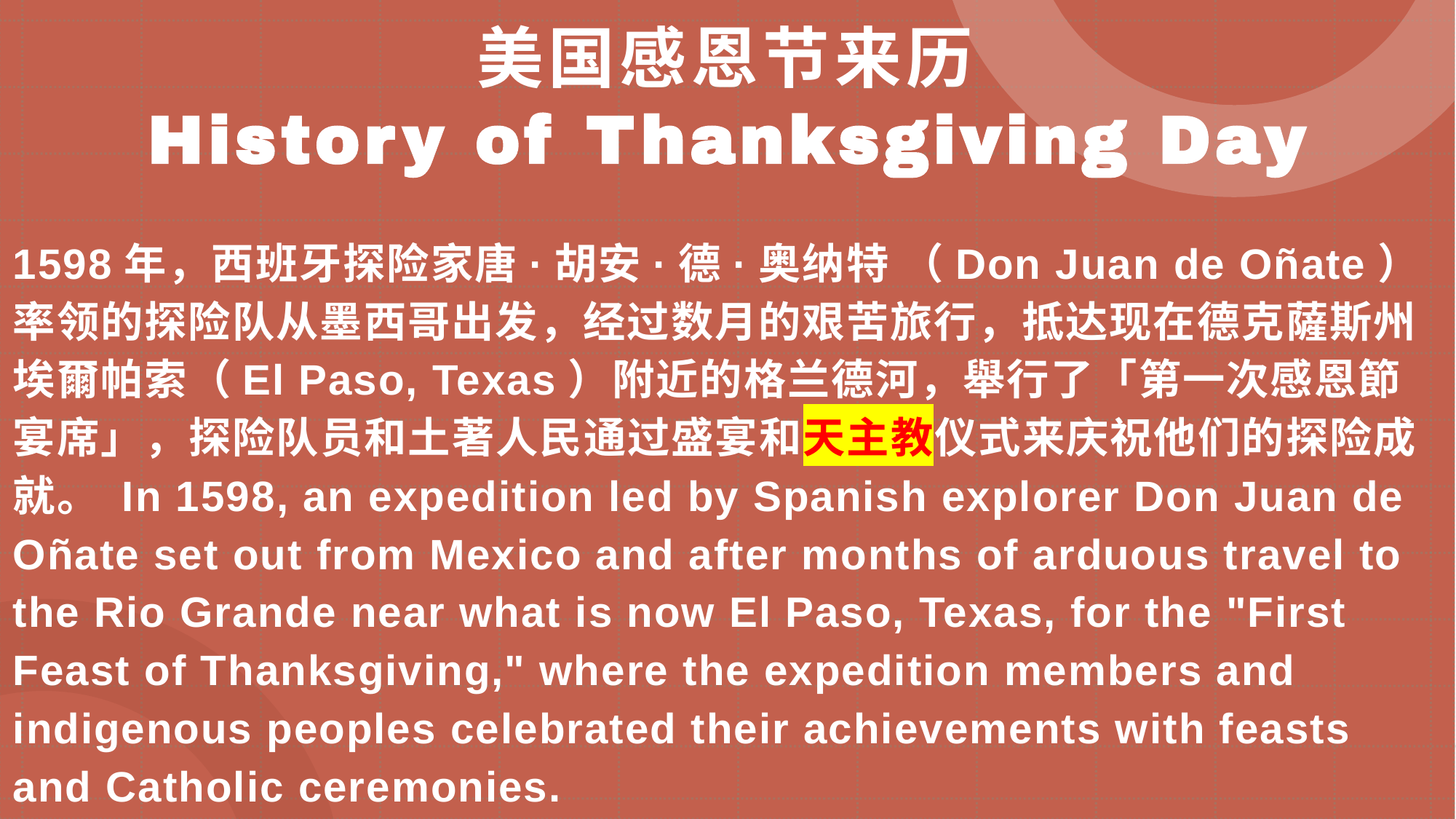

# 美国感恩节来历 History of Thanksgiving Day
1598年，西班牙探险家唐·胡安·德·奥纳特 （Don Juan de Oñate） 率领的探险队从墨西哥出发，经过数月的艰苦旅行，抵达现在德克薩斯州埃爾帕索（El Paso, Texas）附近的格兰德河，舉行了「第一次感恩節宴席」，探险队员和土著人民通过盛宴和天主教仪式来庆祝他们的探险成就。 In 1598, an expedition led by Spanish explorer Don Juan de Oñate set out from Mexico and after months of arduous travel to the Rio Grande near what is now El Paso, Texas, for the "First Feast of Thanksgiving," where the expedition members and indigenous peoples celebrated their achievements with feasts and Catholic ceremonies.